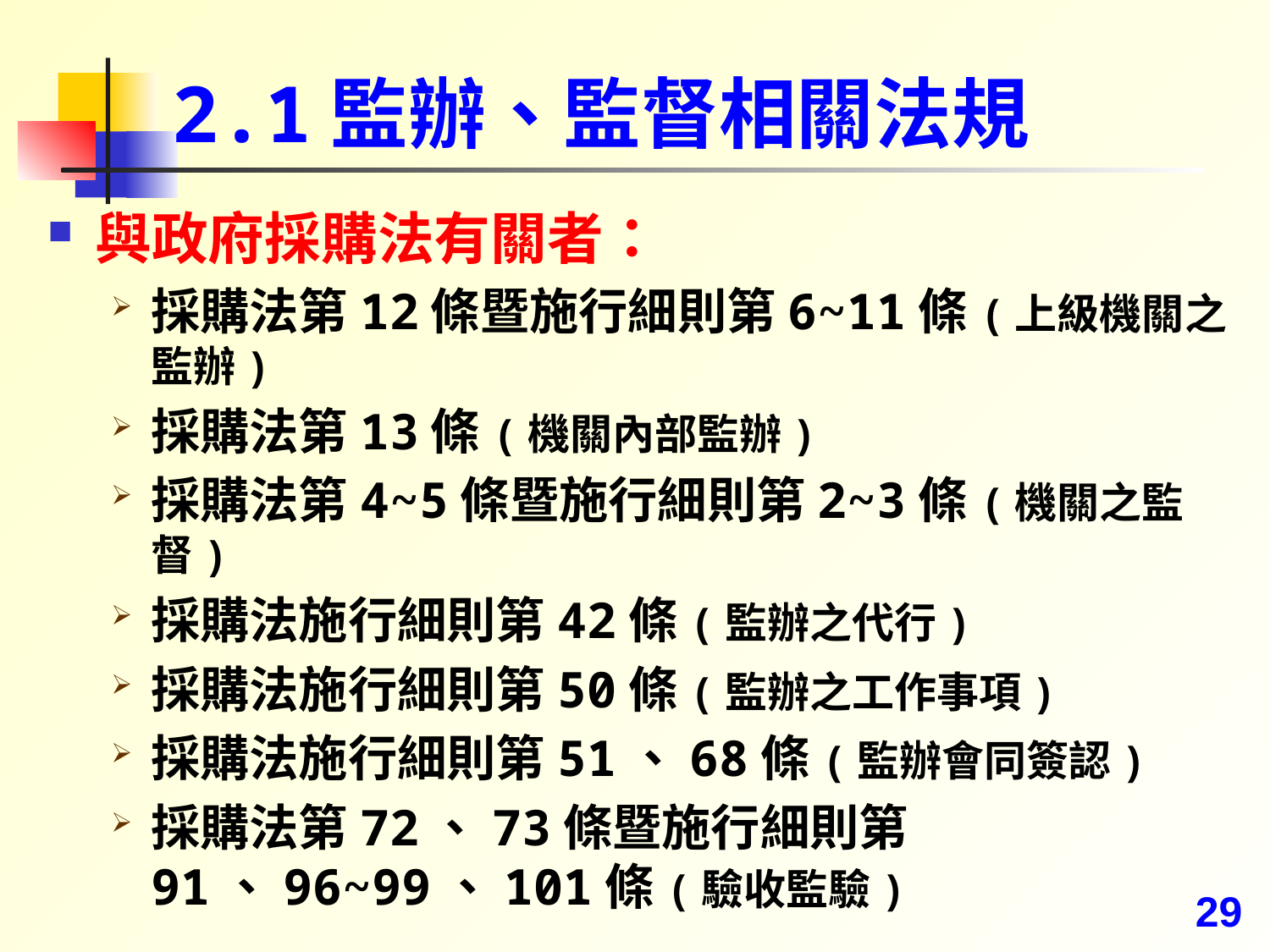

# 2.1監辦、監督相關法規
與政府採購法有關者：
採購法第12條暨施行細則第6~11條(上級機關之監辦)
採購法第13條(機關內部監辦)
採購法第4~5條暨施行細則第2~3條(機關之監督)
採購法施行細則第42條(監辦之代行)
採購法施行細則第50條(監辦之工作事項)
採購法施行細則第51、68條(監辦會同簽認)
採購法第72、73條暨施行細則第91、96~99、101條(驗收監驗)
29